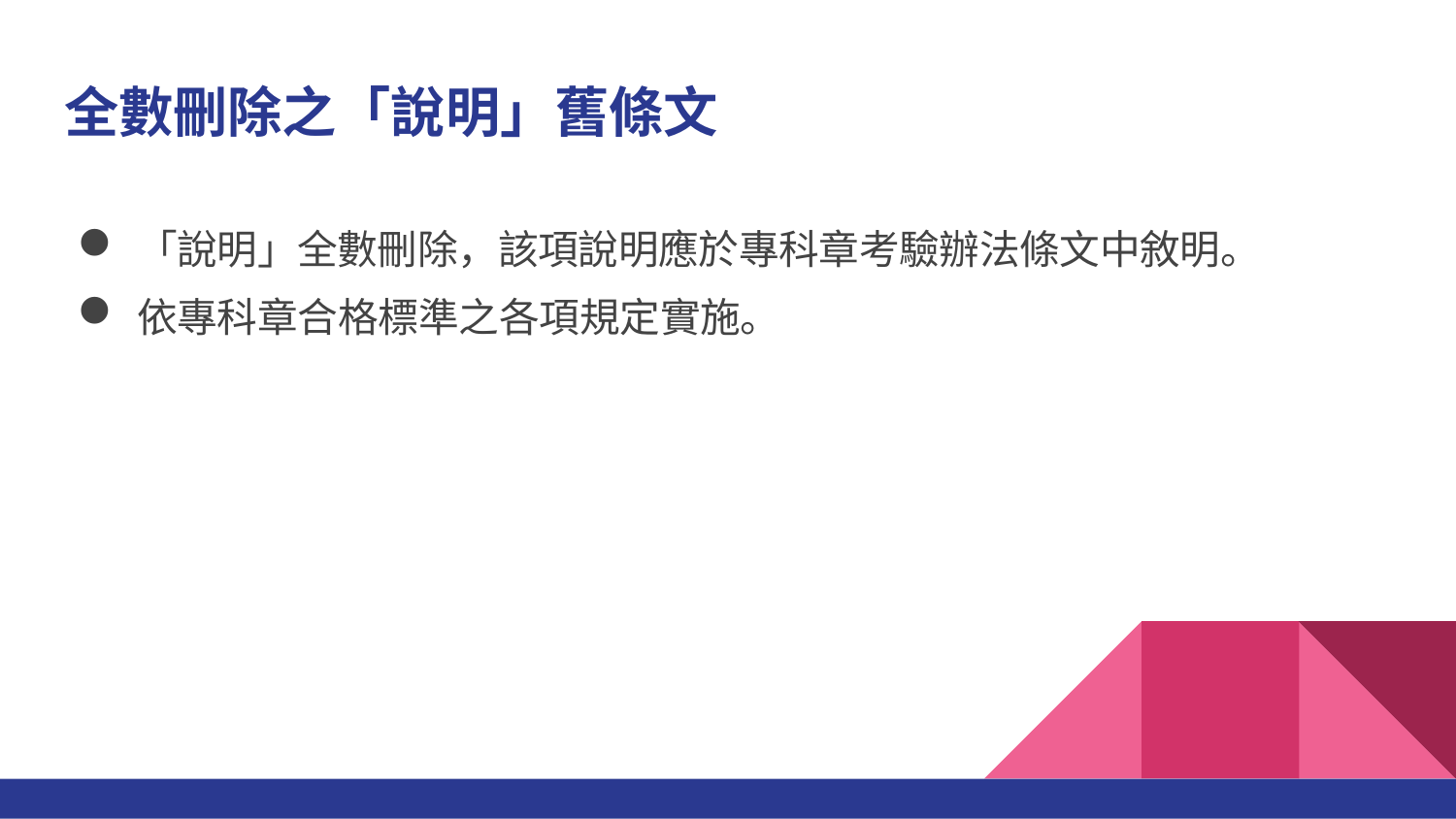

# 全數刪除之「說明」舊條文
「說明」全數刪除，該項說明應於專科章考驗辦法條文中敘明。
依專科章合格標準之各項規定實施。